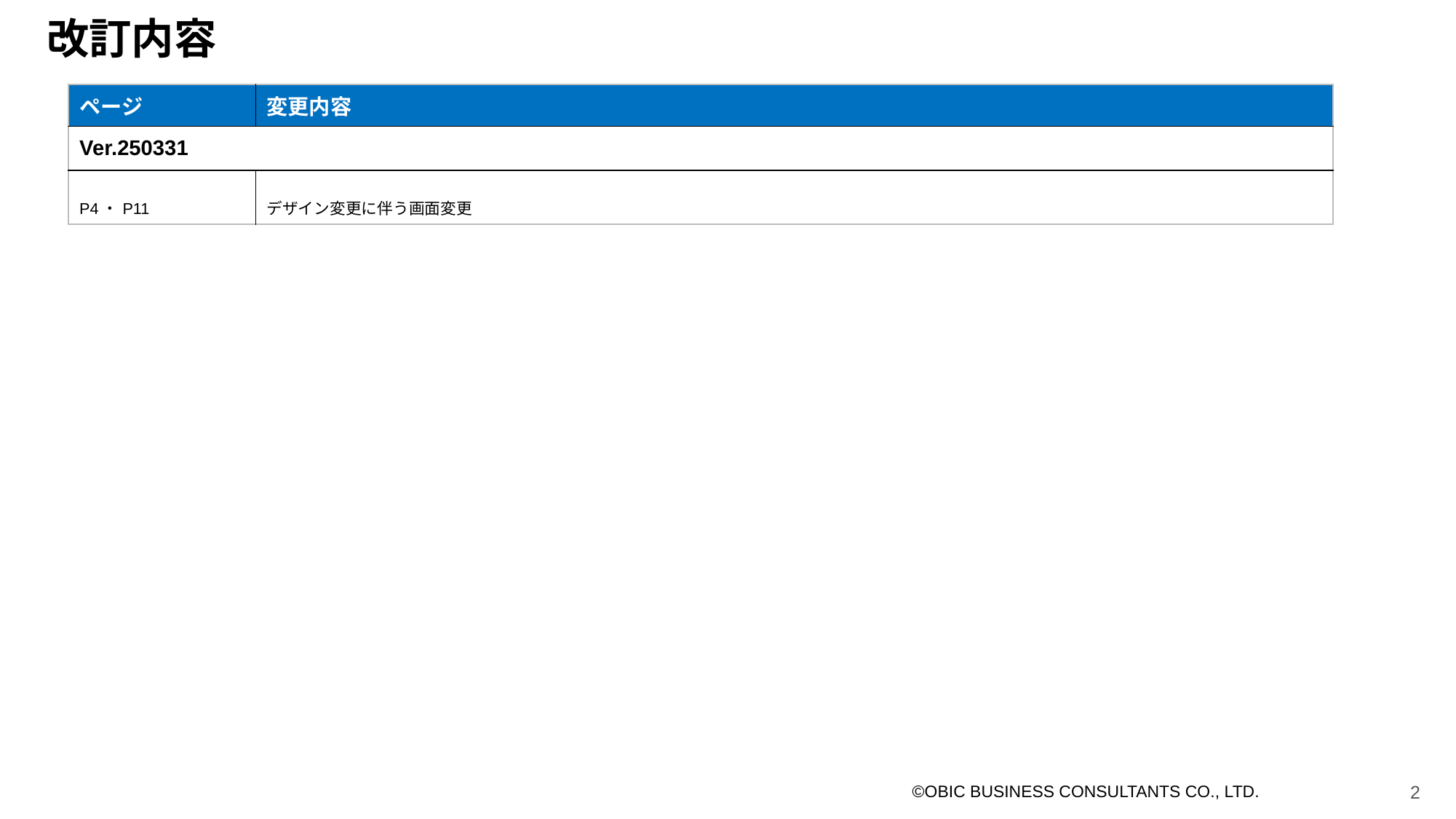

改訂内容
| ページ | 変更内容 |
| --- | --- |
| Ver.250331 |  |
| P4・P11 | デザイン変更に伴う画面変更 |
©OBIC BUSINESS CONSULTANTS CO., LTD.
2